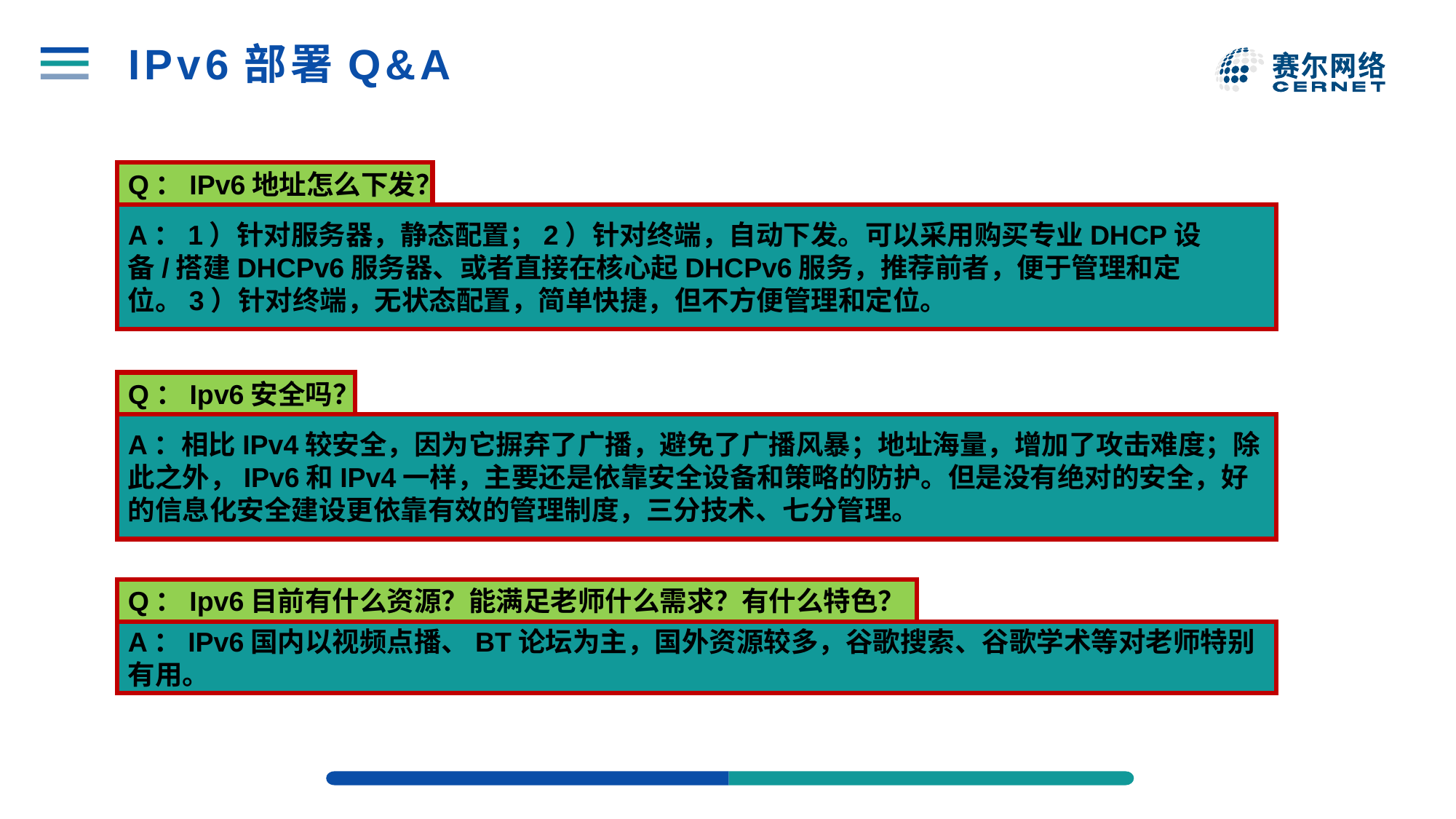

# IPv6部署Q&A
Q：IPv6地址怎么下发？
A：1）针对服务器，静态配置；2）针对终端，自动下发。可以采用购买专业DHCP设备/搭建DHCPv6服务器、或者直接在核心起DHCPv6服务，推荐前者，便于管理和定位。3）针对终端，无状态配置，简单快捷，但不方便管理和定位。
Q：Ipv6安全吗？
A：相比IPv4较安全，因为它摒弃了广播，避免了广播风暴；地址海量，增加了攻击难度；除此之外，IPv6和IPv4一样，主要还是依靠安全设备和策略的防护。但是没有绝对的安全，好的信息化安全建设更依靠有效的管理制度，三分技术、七分管理。
Q：Ipv6目前有什么资源？能满足老师什么需求？有什么特色？
A：IPv6国内以视频点播、BT论坛为主，国外资源较多，谷歌搜索、谷歌学术等对老师特别有用。